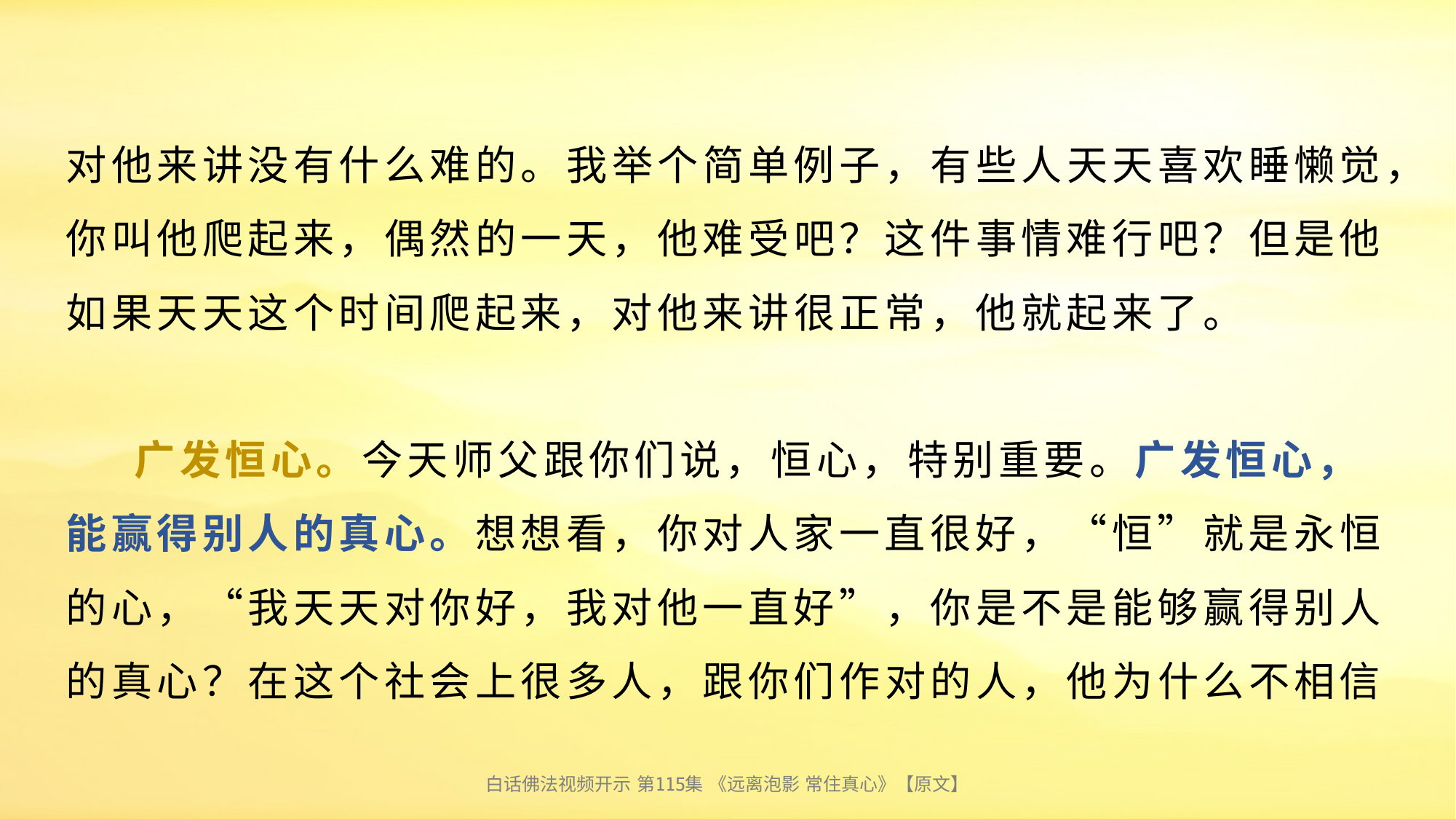

# 对他来讲没有什么难的。我举个简单例子，有些人天天喜欢睡懒觉，你叫他爬起来，偶然的一天，他难受吧？这件事情难行吧？但是他如果天天这个时间爬起来，对他来讲很正常，他就起来了。 广发恒心。今天师父跟你们说，恒心，特别重要。广发恒心，能赢得别人的真心。想想看，你对人家一直很好，“恒”就是永恒的心，“我天天对你好，我对他一直好”，你是不是能够赢得别人的真心？在这个社会上很多人，跟你们作对的人，他为什么不相信
白话佛法视频开示 第115集 《远离泡影 常住真心》【原文】